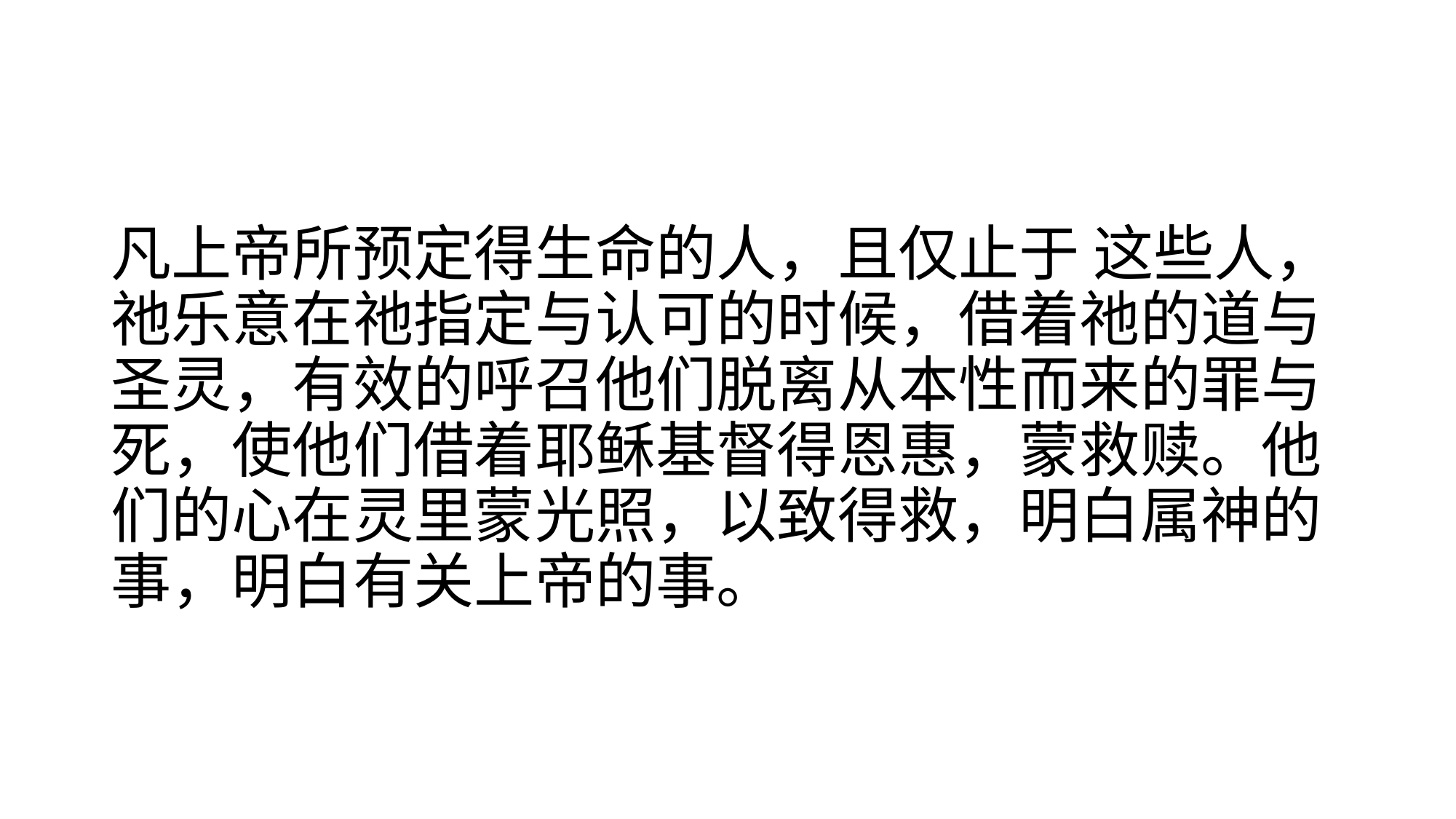

#
凡上帝所预定得生命的人，且仅止于	这些人，祂乐意在祂指定与认可的时候，借着祂的道与圣灵，有效的呼召他们脱离从本性而来的罪与死，使他们借着耶稣基督得恩惠，蒙救赎。他们的心在灵里蒙光照，以致得救，明白属神的事，明白有关上帝的事。